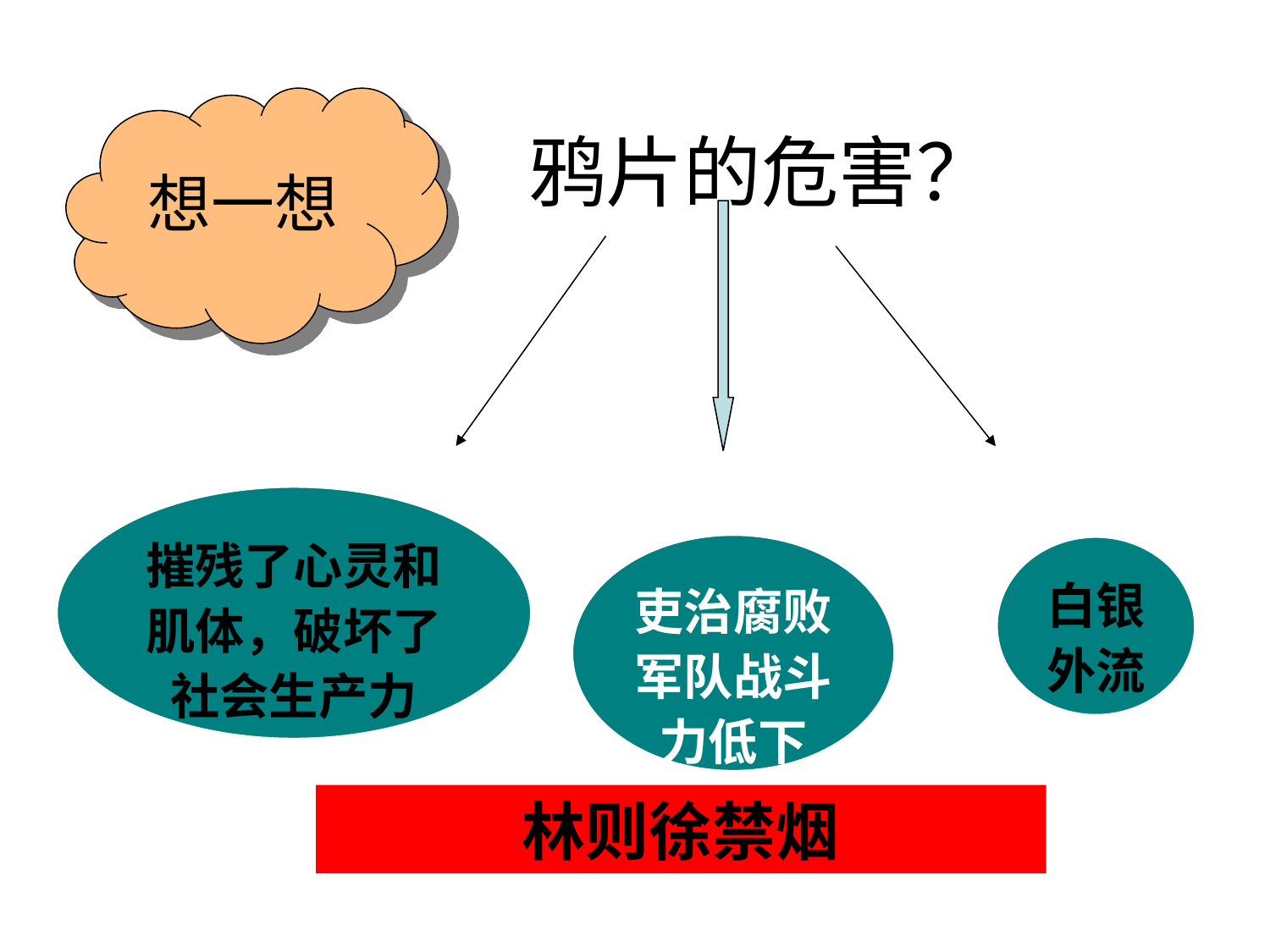

鸦片的危害？
想一想

吏治腐败军队战斗力低下

摧残了心灵和肌体，破坏了社会生产力

白银外流
林则徐禁烟